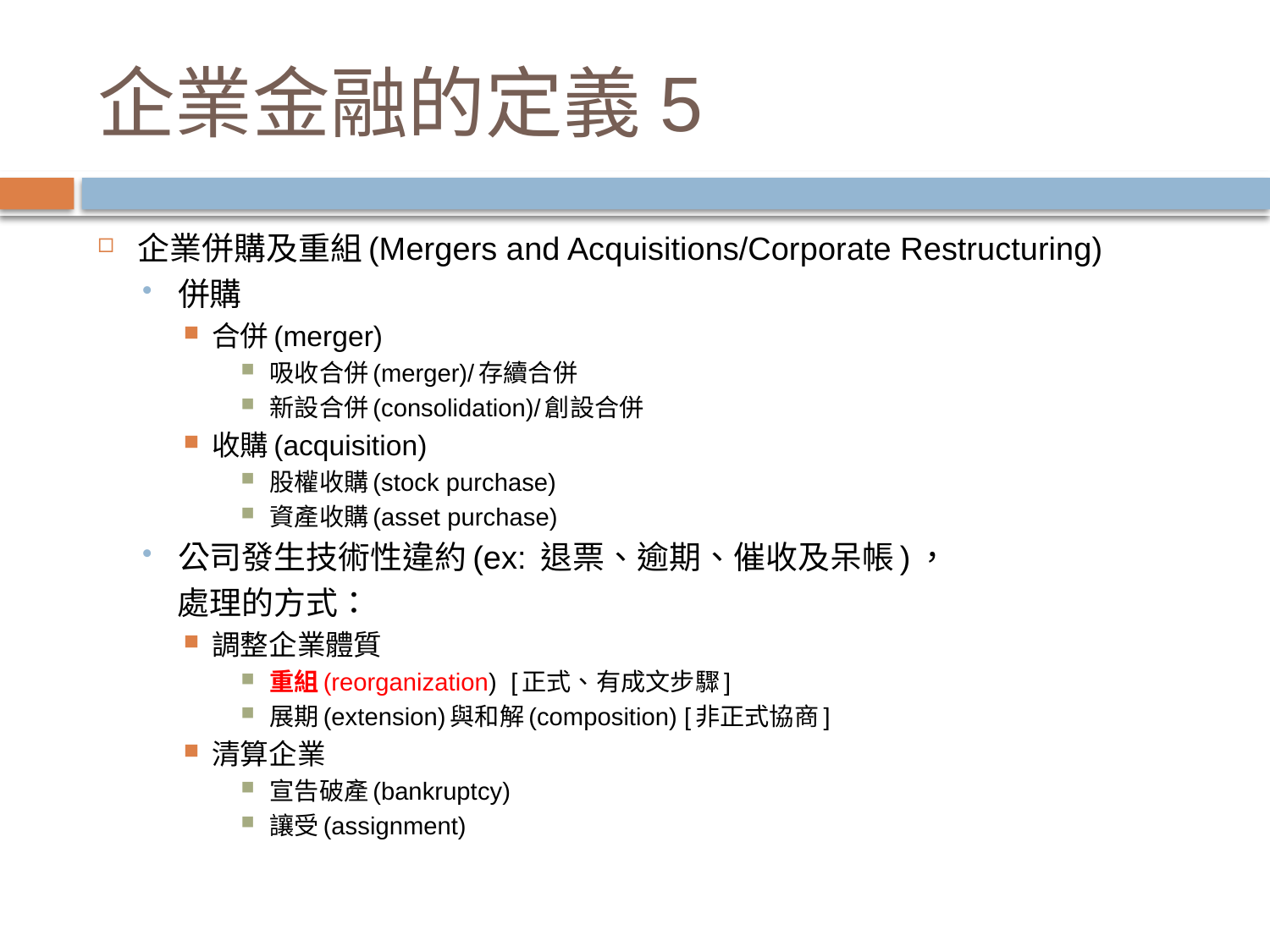

# 企業金融的定義5
企業併購及重組(Mergers and Acquisitions/Corporate Restructuring)
併購
合併(merger)
吸收合併(merger)/存續合併
新設合併(consolidation)/創設合併
收購(acquisition)
股權收購(stock purchase)
資產收購(asset purchase)
公司發生技術性違約(ex: 退票、逾期、催收及呆帳)，
    處理的方式：
調整企業體質
重組(reorganization)  [正式、有成文步驟]
展期(extension)與和解(composition) [非正式協商]
清算企業
宣告破產(bankruptcy)
讓受(assignment)